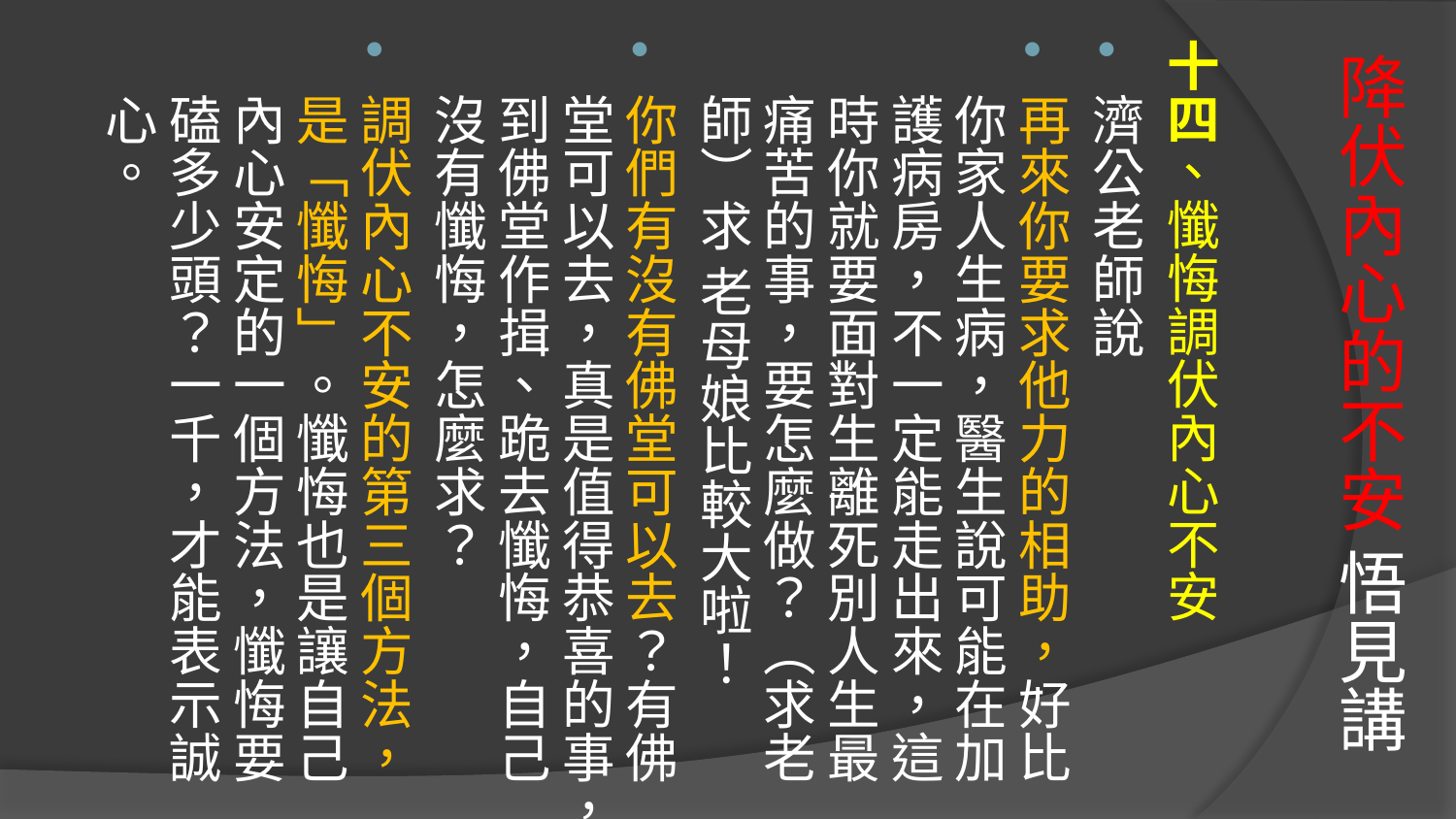

十四、懺悔調伏內心不安
濟公老師說
再來你要求他力的相助，好比你家人生病，醫生說可能在加護病房，不一定能走出來，這時你就要面對生離死別人生最痛苦的事，要怎麼做？（求老師）求 老母娘比較大啦！
你們有沒有佛堂可以去？有佛堂可以去，真是值得恭喜的事，到佛堂作揖、跪去懺悔，自己沒有懺悔，怎麼求？
調伏內心不安的第三個方法，是「懺悔」。懺悔也是讓自己內心安定的一個方法，懺悔要磕多少頭？一千，才能表示誠心。

# 降伏內心的不安 悟見講